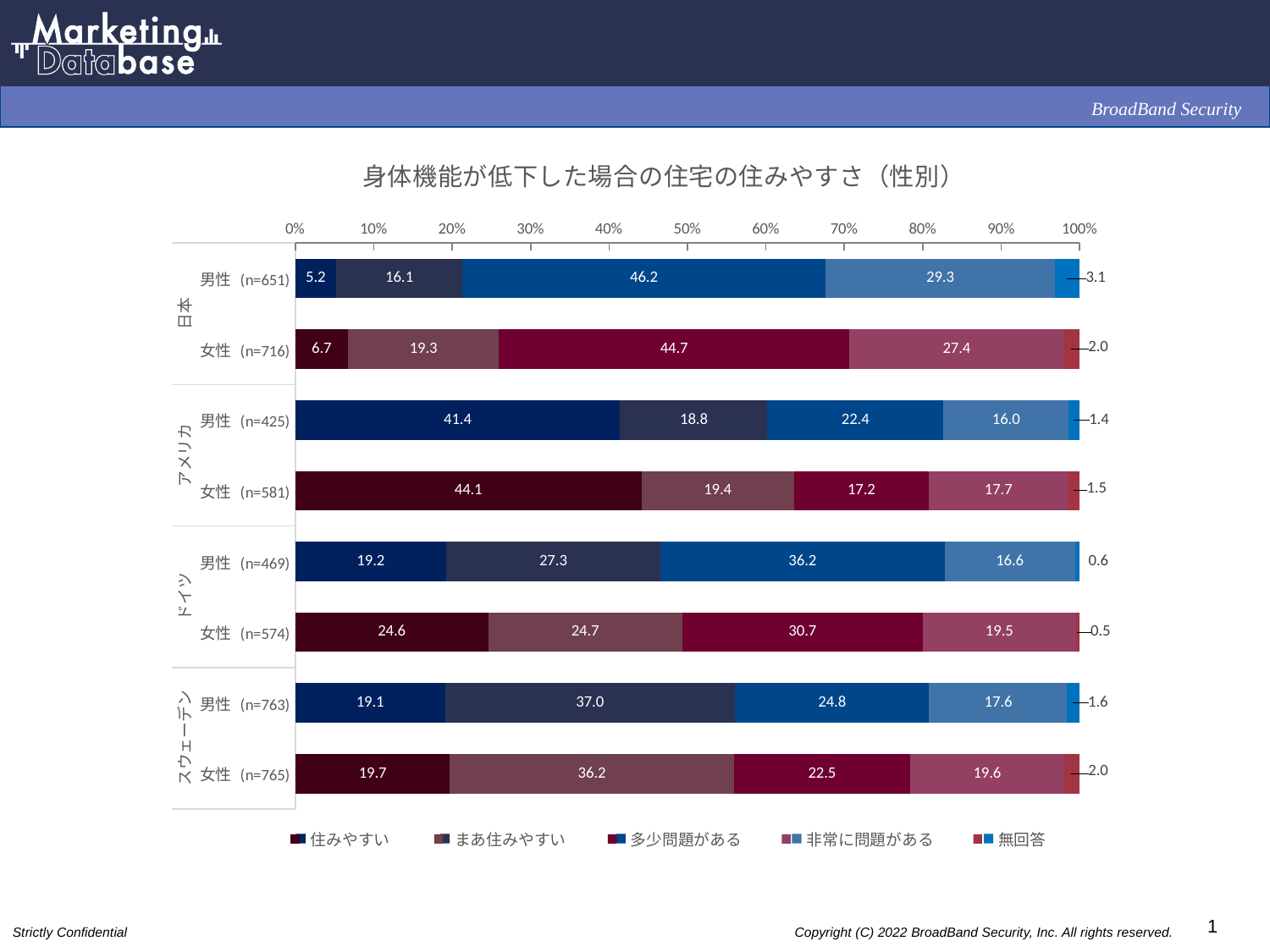

### Chart: 身体機能が低下した場合の住宅の住みやすさ（性別）

| Category | 住みやすい | まあ住みやすい | 多少問題がある | 非常に問題がある | 無回答 |
|---|---|---|---|---|---|
| 男性 (n=651) | 5.2 | 16.1 | 46.2 | 29.3 | 3.1 |
| 女性 (n=716) | 6.7 | 19.3 | 44.7 | 27.4 | 2.0 |
| 男性 (n=425) | 41.4 | 18.8 | 22.4 | 16.0 | 1.4 |
| 女性 (n=581) | 44.1 | 19.4 | 17.2 | 17.7 | 1.5 |
| 男性 (n=469) | 19.2 | 27.3 | 36.2 | 16.6 | 0.6 |
| 女性 (n=574) | 24.6 | 24.7 | 30.7 | 19.5 | 0.5 |
| 男性 (n=763) | 19.1 | 37.0 | 24.8 | 17.6 | 1.6 |
| 女性 (n=765) | 19.7 | 36.2 | 22.5 | 19.6 | 2.0 |